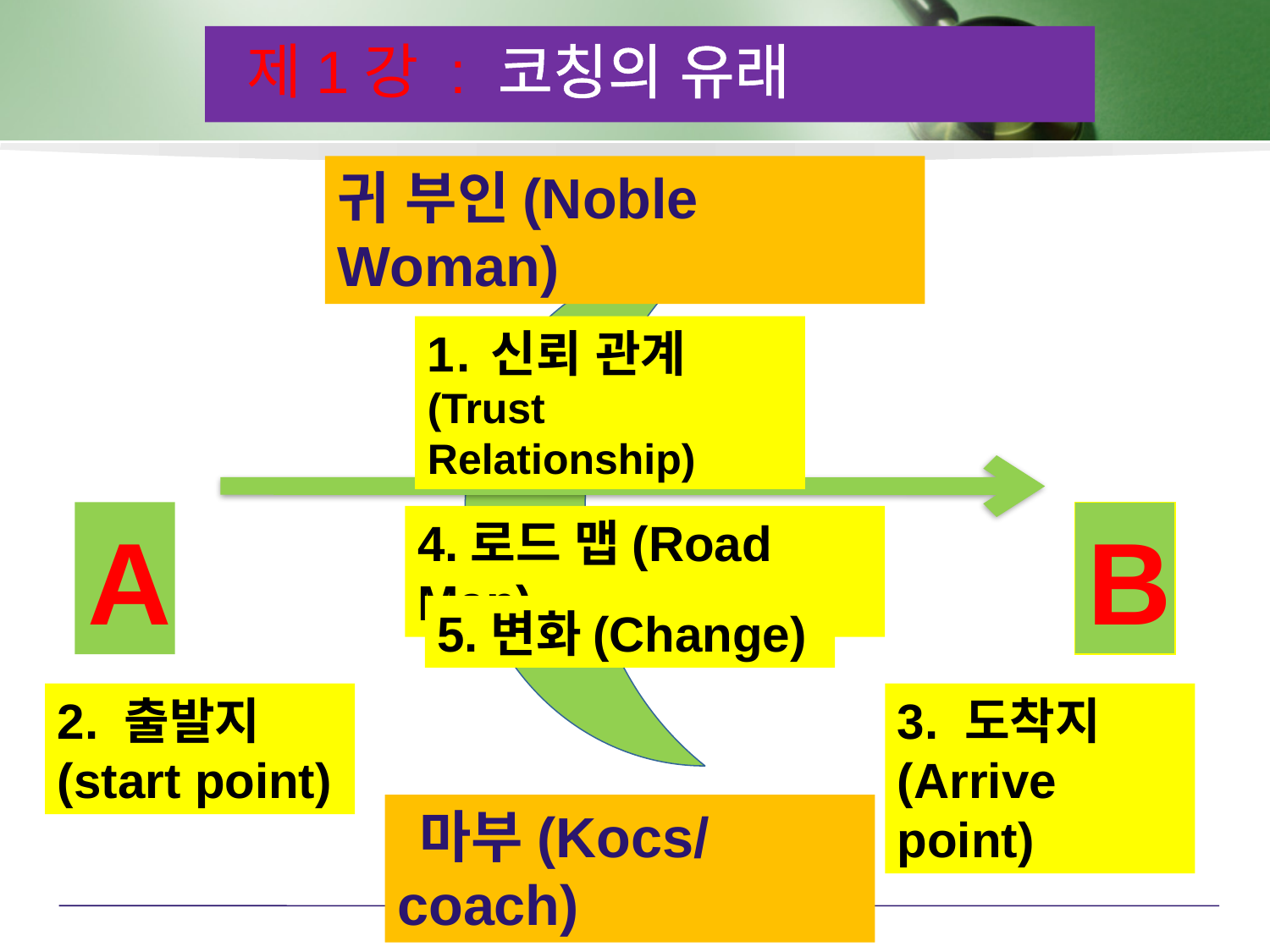

제1강 : 코칭의 유래
귀 부인(Noble Woman)

신뢰 관계
(Trust Relationship)
A
B
4.로드 맵(Road Map)
5.변화(Change)
2. 출발지
(start point)
3. 도착지
(Arrive point)
 마부(Kocs/coach)